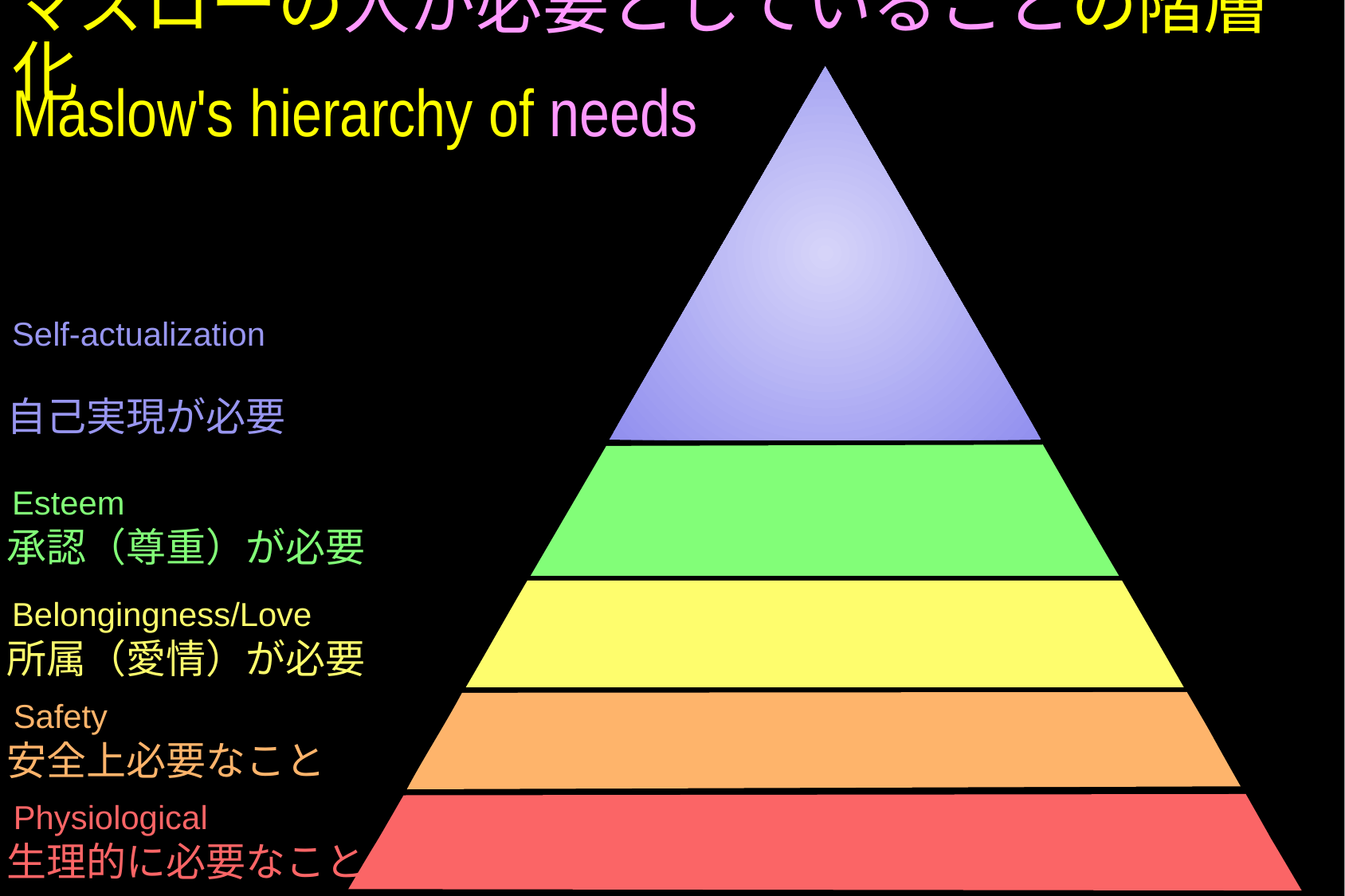

マズローの人が必要としていることの階層化

Maslow's hierarchy of needs
Self-actualization

自己実現が必要

Esteem
承認（尊重）が必要

Belongingness/Love
所属（愛情）が必要
Safety

安全上必要なこと
Physiological

生理的に必要なこと